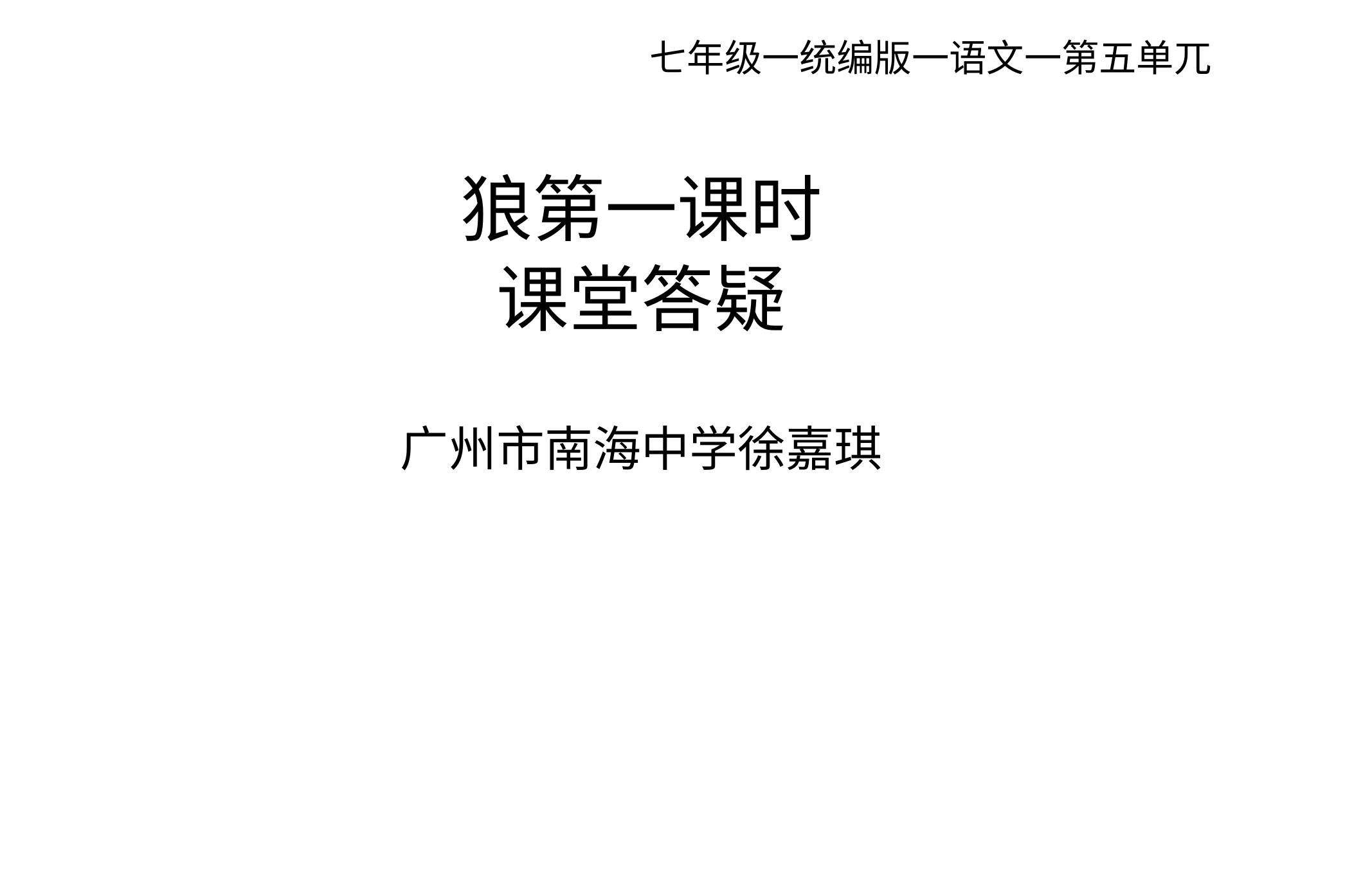

七年级一统编版一语文一第五单兀
狼第一课时 课堂答疑
广州市南海中学徐嘉琪